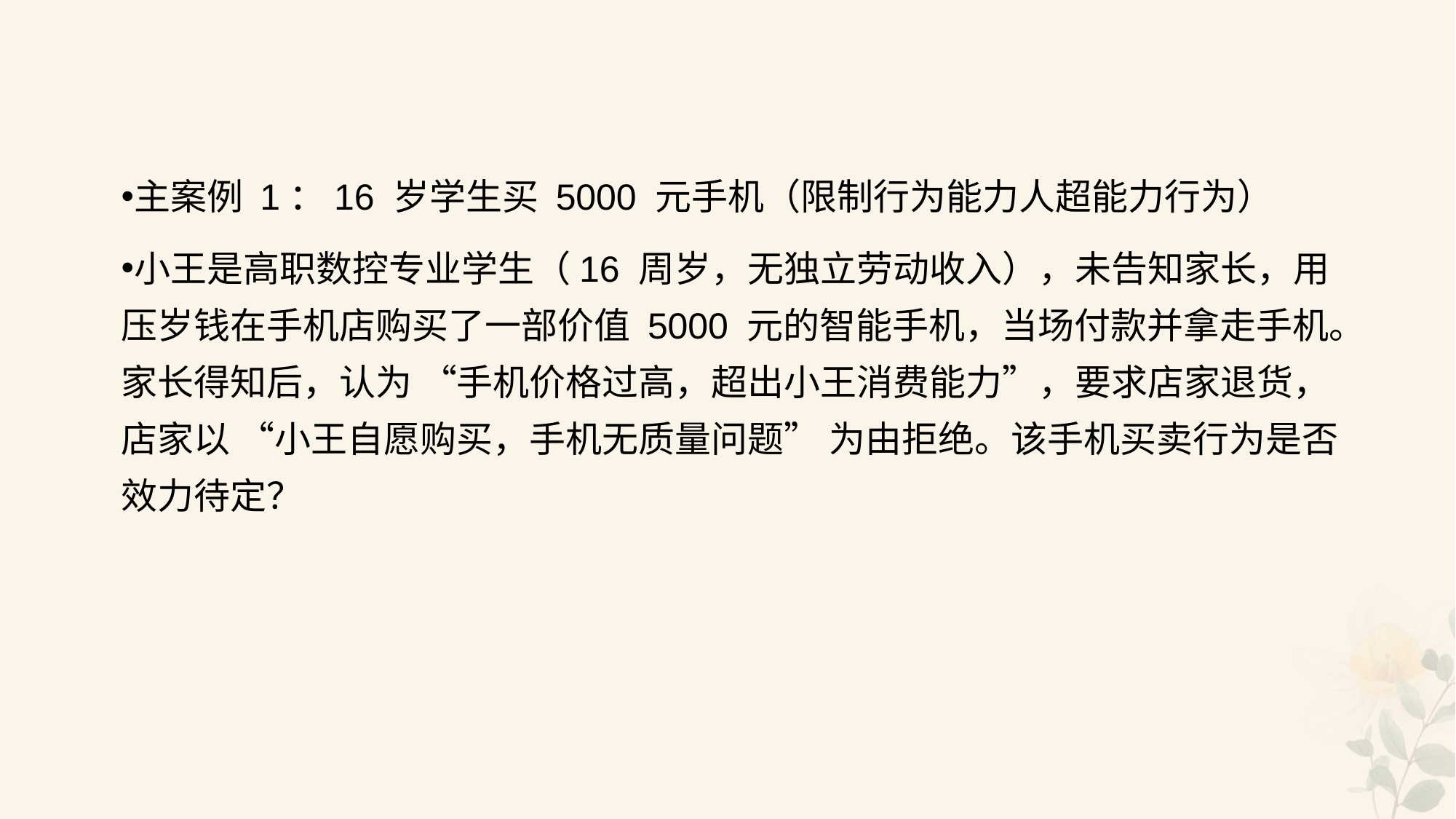

#
主案例 1：16 岁学生买 5000 元手机（限制行为能力人超能力行为）
小王是高职数控专业学生（16 周岁，无独立劳动收入），未告知家长，用压岁钱在手机店购买了一部价值 5000 元的智能手机，当场付款并拿走手机。家长得知后，认为 “手机价格过高，超出小王消费能力”，要求店家退货，店家以 “小王自愿购买，手机无质量问题” 为由拒绝。该手机买卖行为是否效力待定？